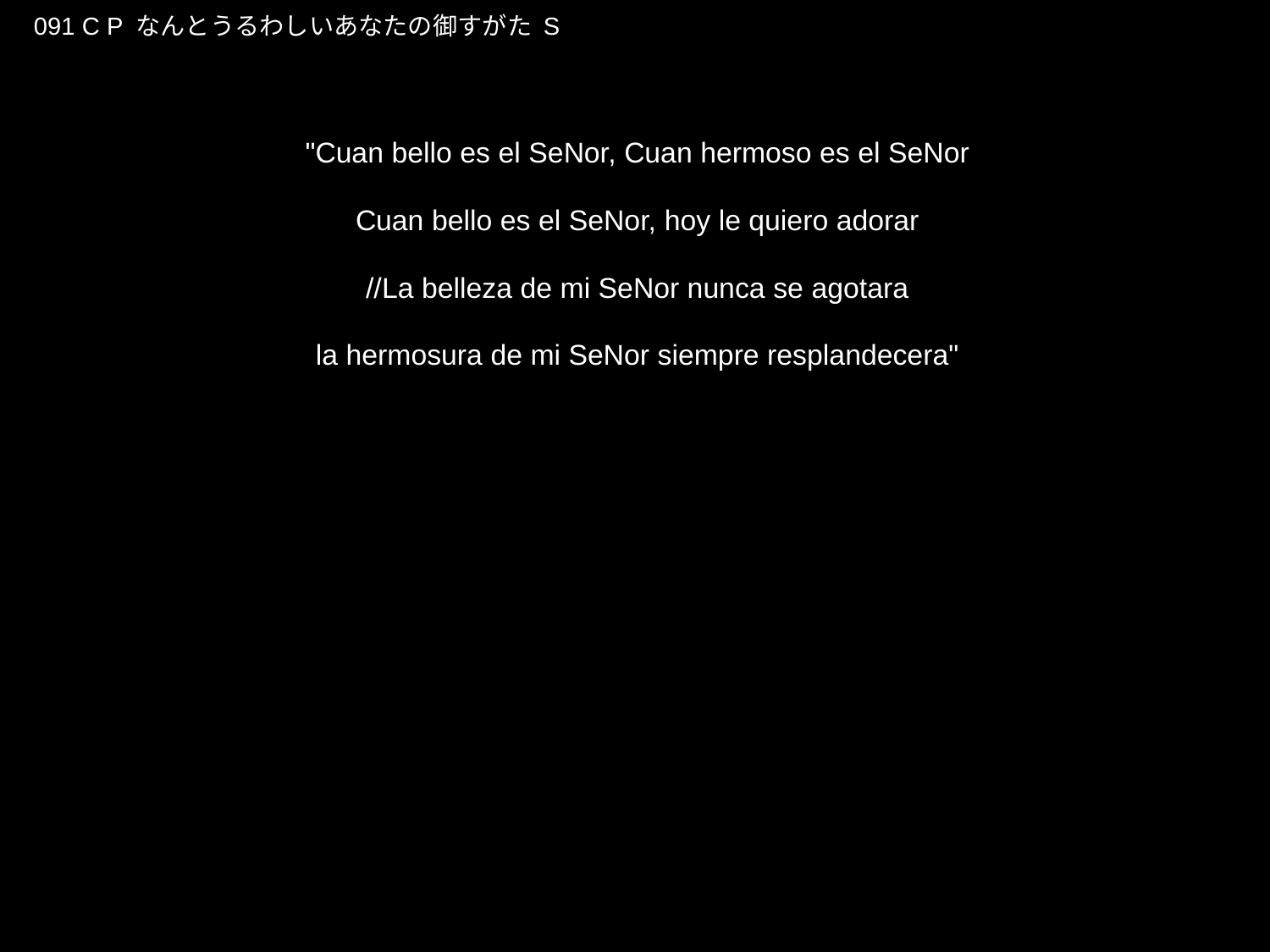

なんとうるわしいあなたのみすがた
★P
091 C P なんとうるわしいあなたの御すがた S
★３
"Cuan bello es el SeNor, Cuan hermoso es el SeNor
Cuan bello es el SeNor, hoy le quiero adorar
//La belleza de mi SeNor nunca se agotara
la hermosura de mi SeNor siempre resplandecera"